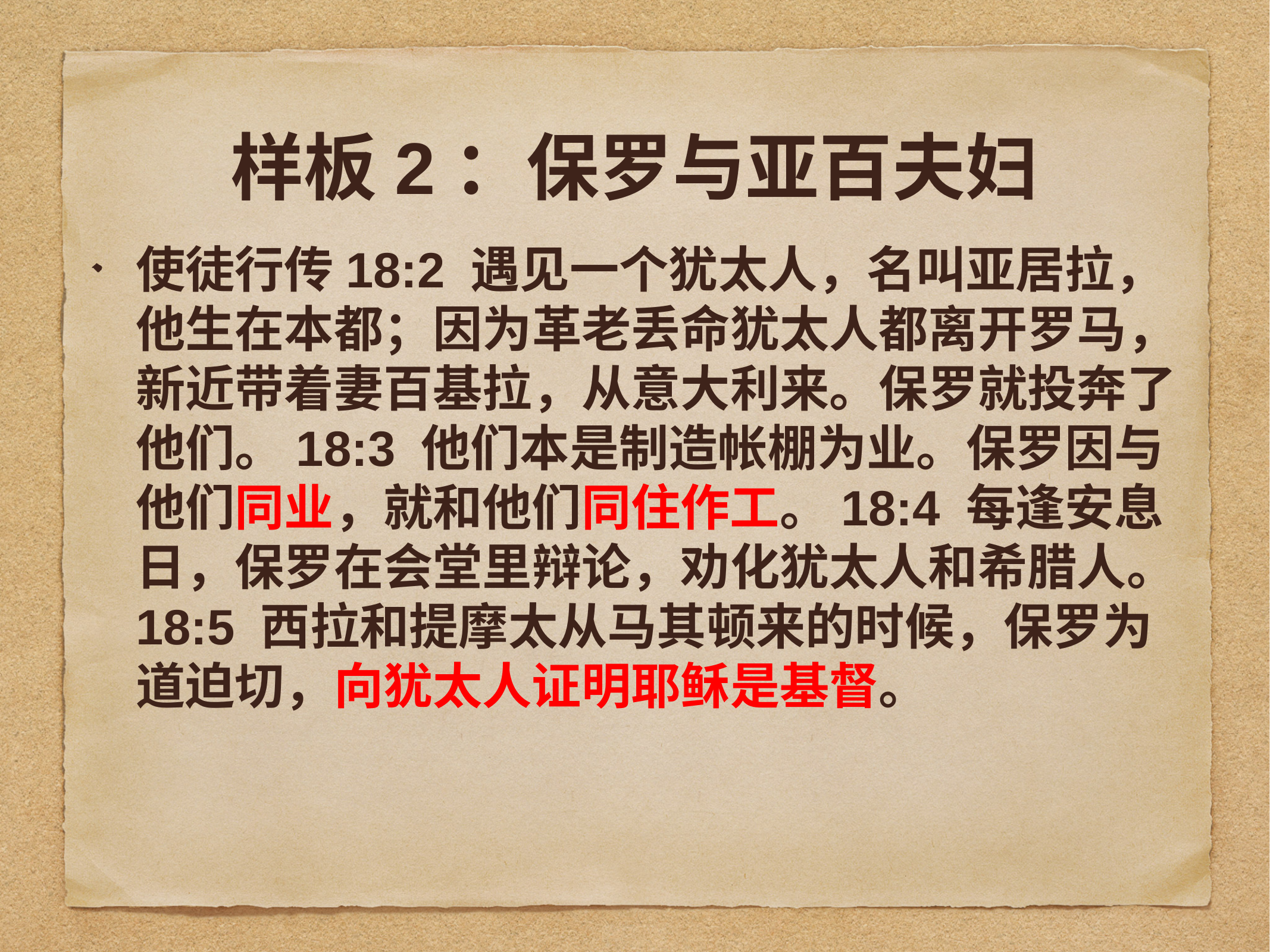

# 样板2：保罗与亚百夫妇
使徒行传18:2 遇见一个犹太人，名叫亚居拉，他生在本都；因为革老丢命犹太人都离开罗马，新近带着妻百基拉，从意大利来。保罗就投奔了他们。18:3 他们本是制造帐棚为业。保罗因与他们同业，就和他们同住作工。18:4 每逢安息日，保罗在会堂里辩论，劝化犹太人和希腊人。18:5 西拉和提摩太从马其顿来的时候，保罗为道迫切，向犹太人证明耶稣是基督。